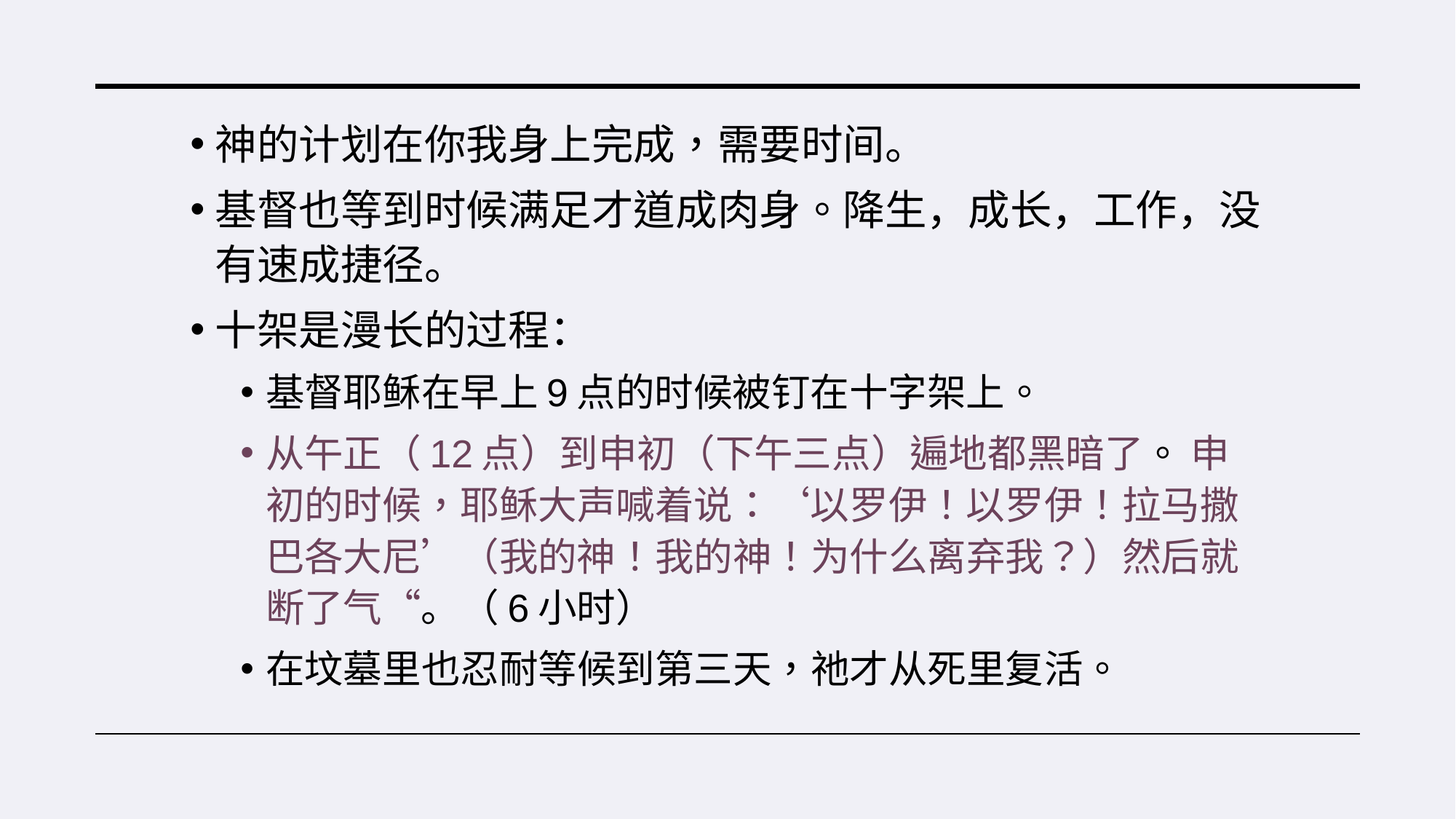

神的计划在你我身上完成，需要时间。
基督也等到时候满足才道成肉身。降生，成长，工作，没有速成捷径。
十架是漫长的过程：
基督耶稣在早上9点的时候被钉在十字架上。
从午正（12点）到申初（下午三点）遍地都黑暗了。 申初的时候，耶稣大声喊着说：‘以罗伊！以罗伊！拉马撒巴各大尼’（我的神！我的神！为什么离弃我？）然后就断了气“。（6小时）
在坟墓里也忍耐等候到第三天，祂才从死里复活。